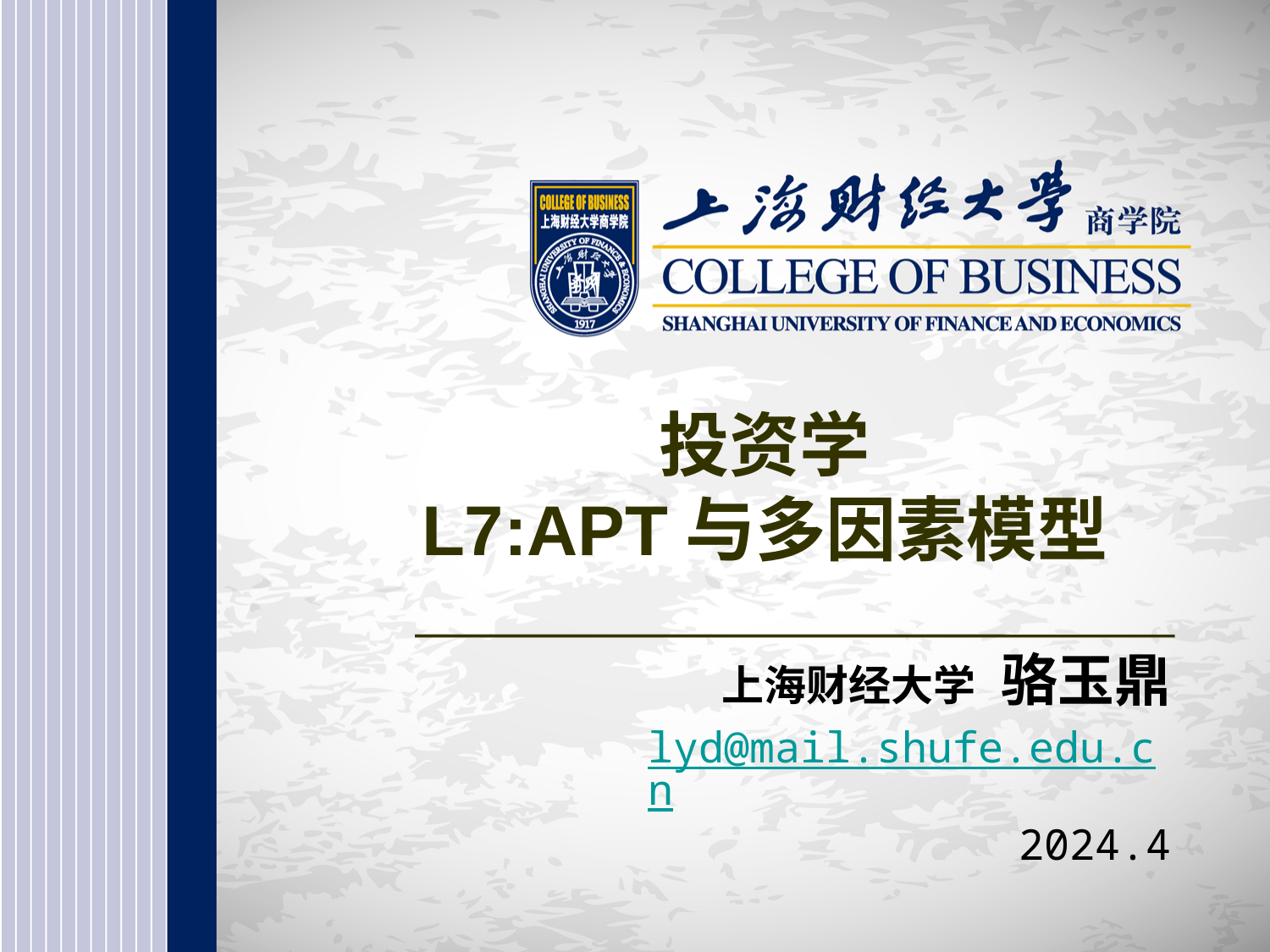

# 投资学 L7:APT与多因素模型

上海财经大学  骆玉鼎
lyd@mail.shufe.edu.cn
 2024.4